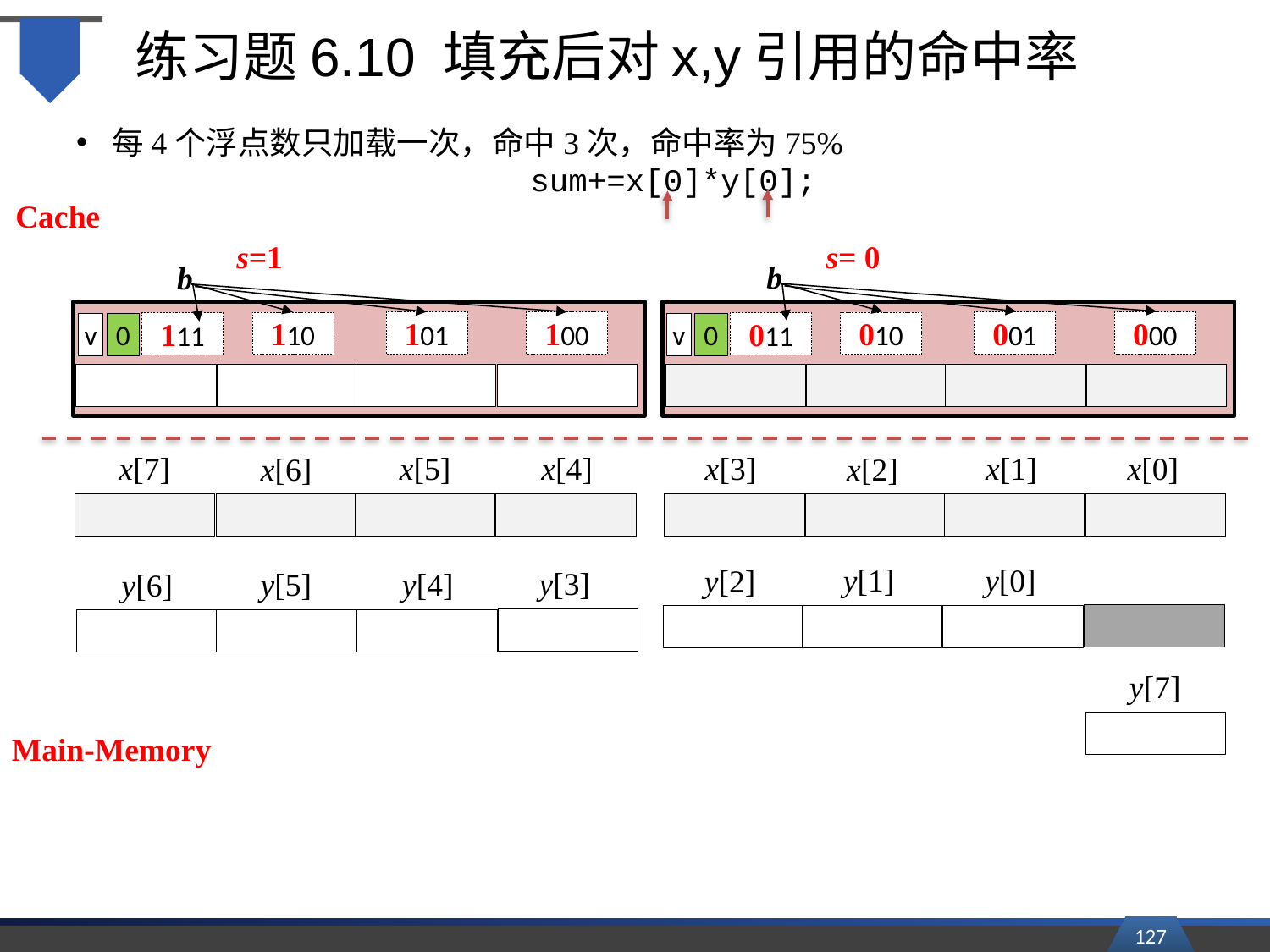

# 练习题6.10 填充后对x,y引用的命中率
每4个浮点数只加载一次，命中3次，命中率为75%
sum+=x[0]*y[0];
Cache
s=1
s= 0
b
b

101
100
001
000
110
010
111
011
v
0
v
0

x[7]
x[3]
x[5]
x[4]
x[1]
x[0]
x[6]
x[2]

y[1]
y[0]
y[2]
y[3]
y[5]
y[4]
y[6]

y[7]

Main-Memory
127